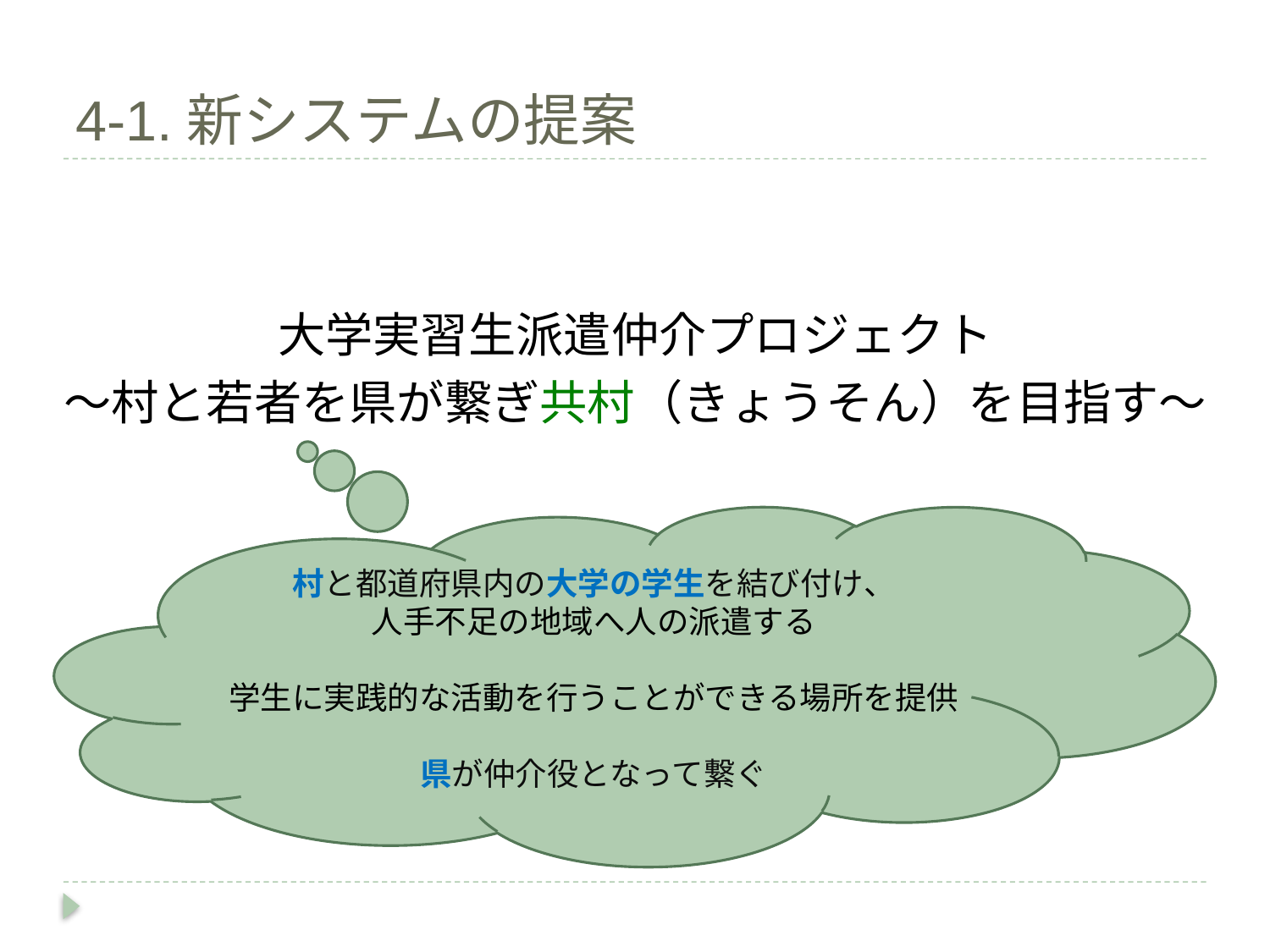

# 4-1.新システムの提案

大学実習生派遣仲介プロジェクト
～村と若者を県が繋ぎ共村（きょうそん）を目指す～

村と都道府県内の大学の学生を結び付け、
人手不足の地域へ人の派遣する

学生に実践的な活動を行うことができる場所を提供

県が仲介役となって繋ぐ